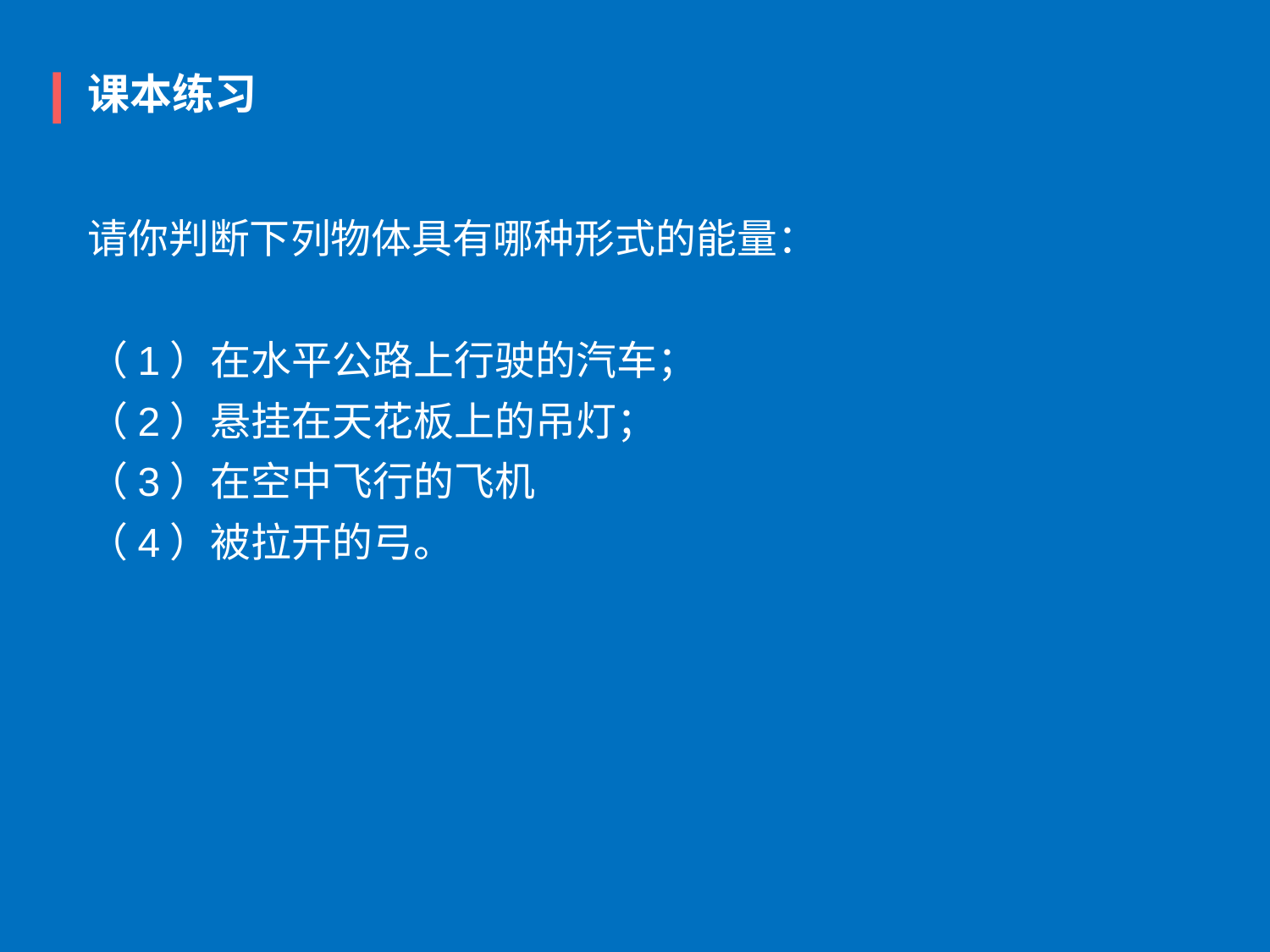

课本练习

请你判断下列物体具有哪种形式的能量：
（1）在水平公路上行驶的汽车；
（2）悬挂在天花板上的吊灯；
（3）在空中飞行的飞机
（4）被拉开的弓。